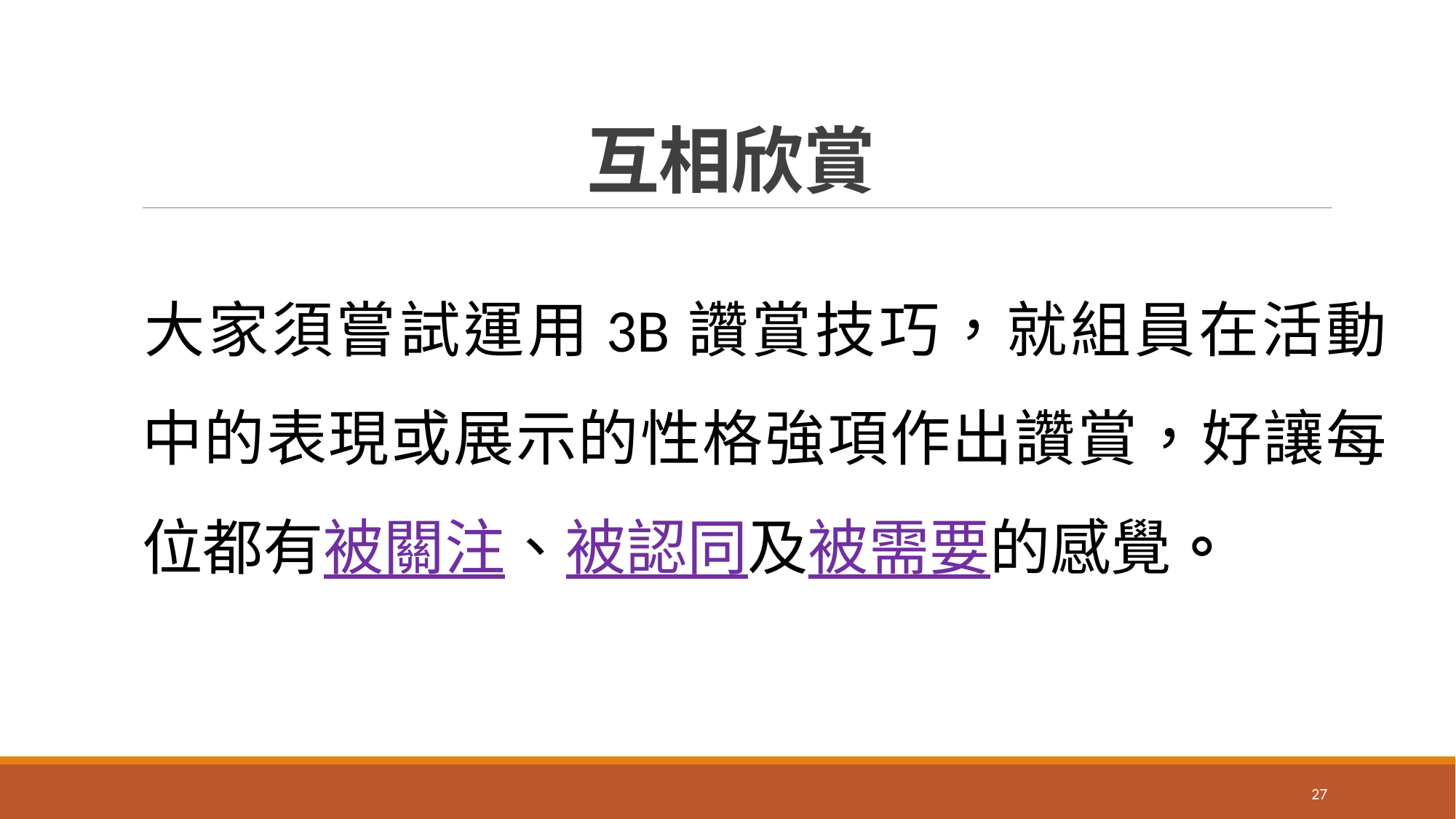

# 互相欣賞
大家須嘗試運用3B讚賞技巧，就組員在活動中的表現或展示的性格強項作出讚賞，好讓每位都有被關注、被認同及被需要的感覺。
27